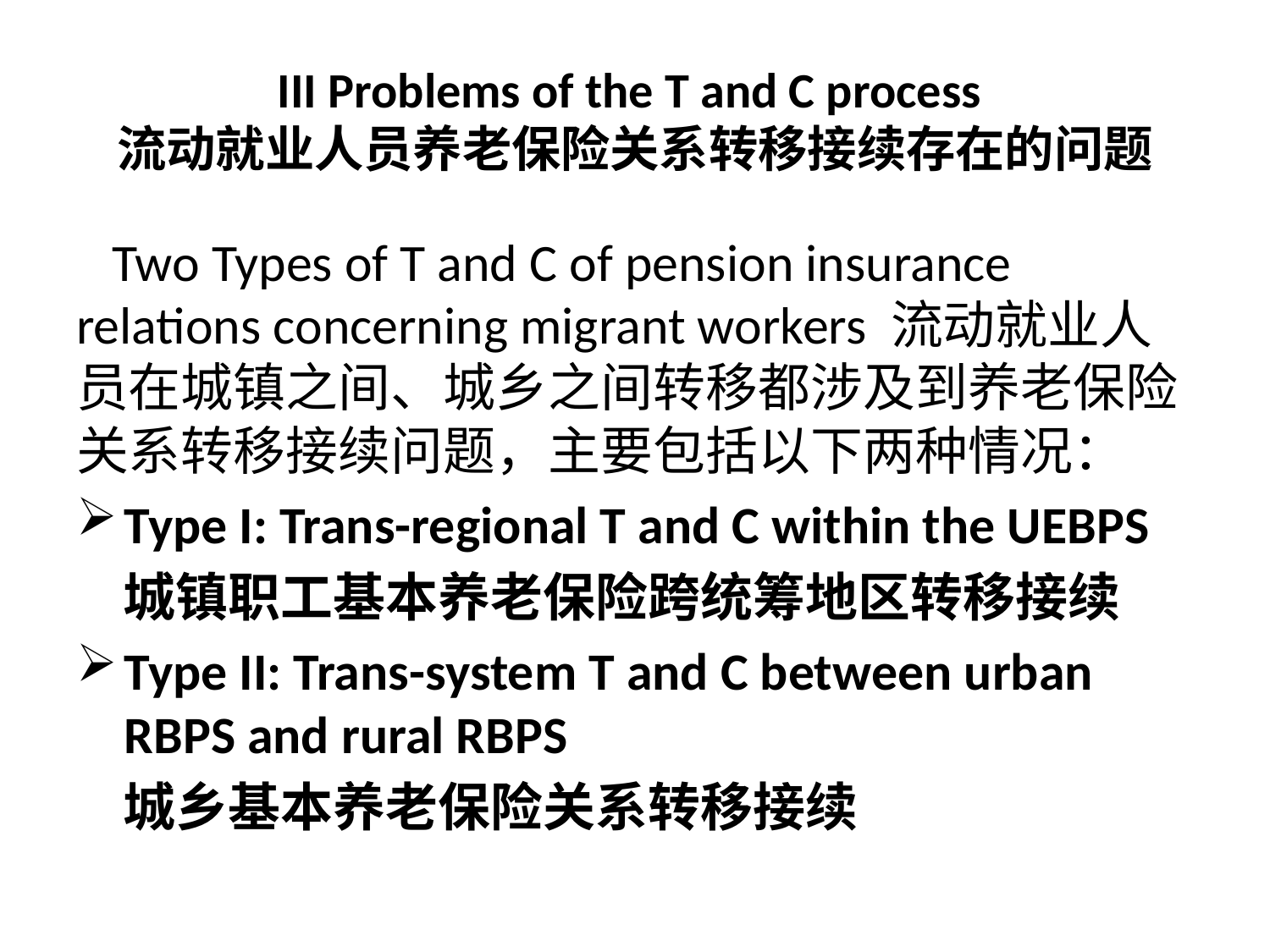

# III Problems of the T and C process 流动就业人员养老保险关系转移接续存在的问题
   Two Types of T and C of pension insurance relations concerning migrant workers 流动就业人员在城镇之间、城乡之间转移都涉及到养老保险关系转移接续问题，主要包括以下两种情况：
Type I: Trans-regional T and C within the UEBPS
   城镇职工基本养老保险跨统筹地区转移接续
Type II: Trans-system T and C between urban RBPS and rural RBPS
   城乡基本养老保险关系转移接续